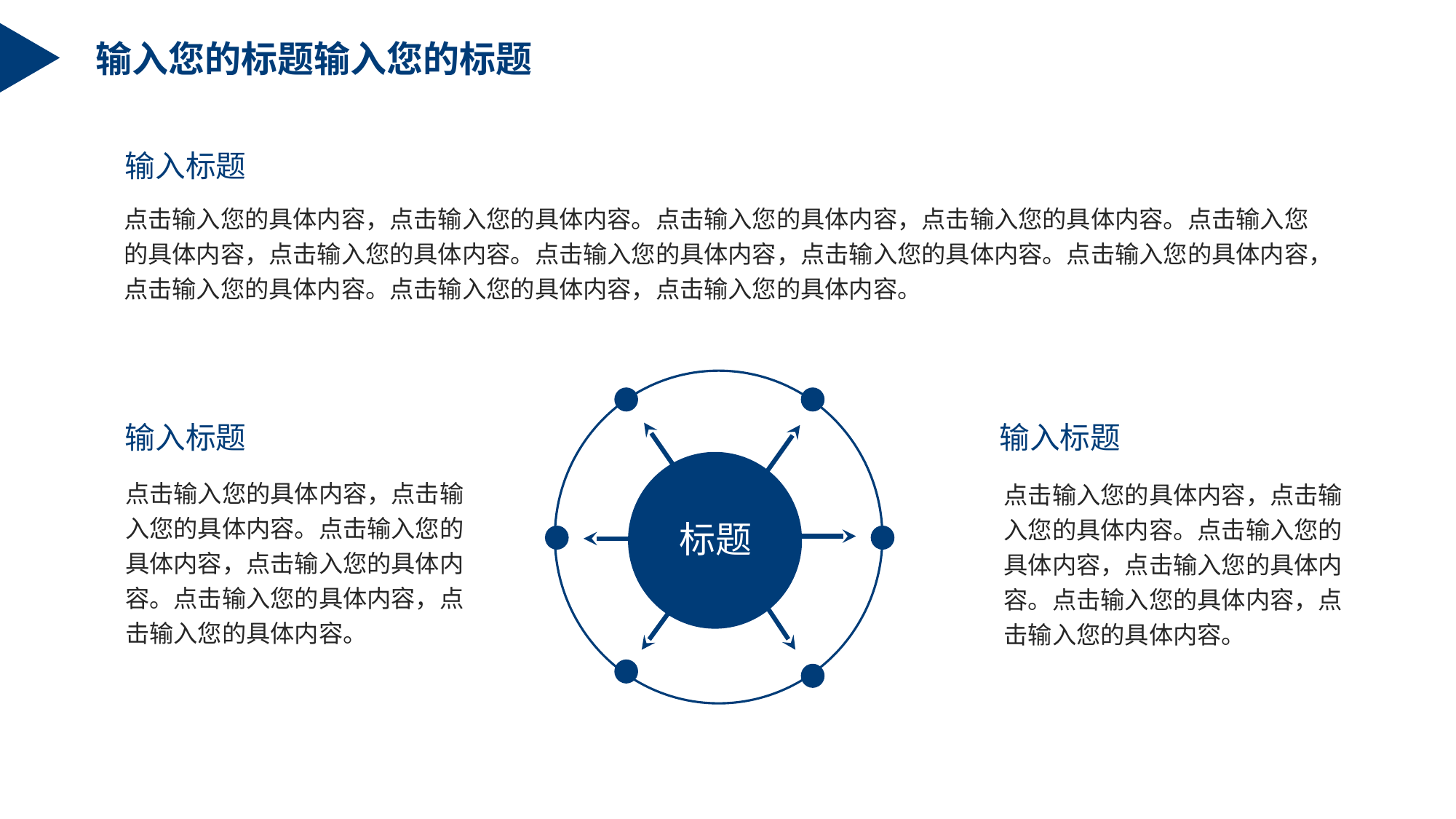

输入您的标题输入您的标题
输入标题
点击输入您的具体内容，点击输入您的具体内容。点击输入您的具体内容，点击输入您的具体内容。点击输入您的具体内容，点击输入您的具体内容。点击输入您的具体内容，点击输入您的具体内容。点击输入您的具体内容，点击输入您的具体内容。点击输入您的具体内容，点击输入您的具体内容。

输入标题
点击输入您的具体内容，点击输入您的具体内容。点击输入您的具体内容，点击输入您的具体内容。点击输入您的具体内容，点击输入您的具体内容。
输入标题
点击输入您的具体内容，点击输入您的具体内容。点击输入您的具体内容，点击输入您的具体内容。点击输入您的具体内容，点击输入您的具体内容。

标题